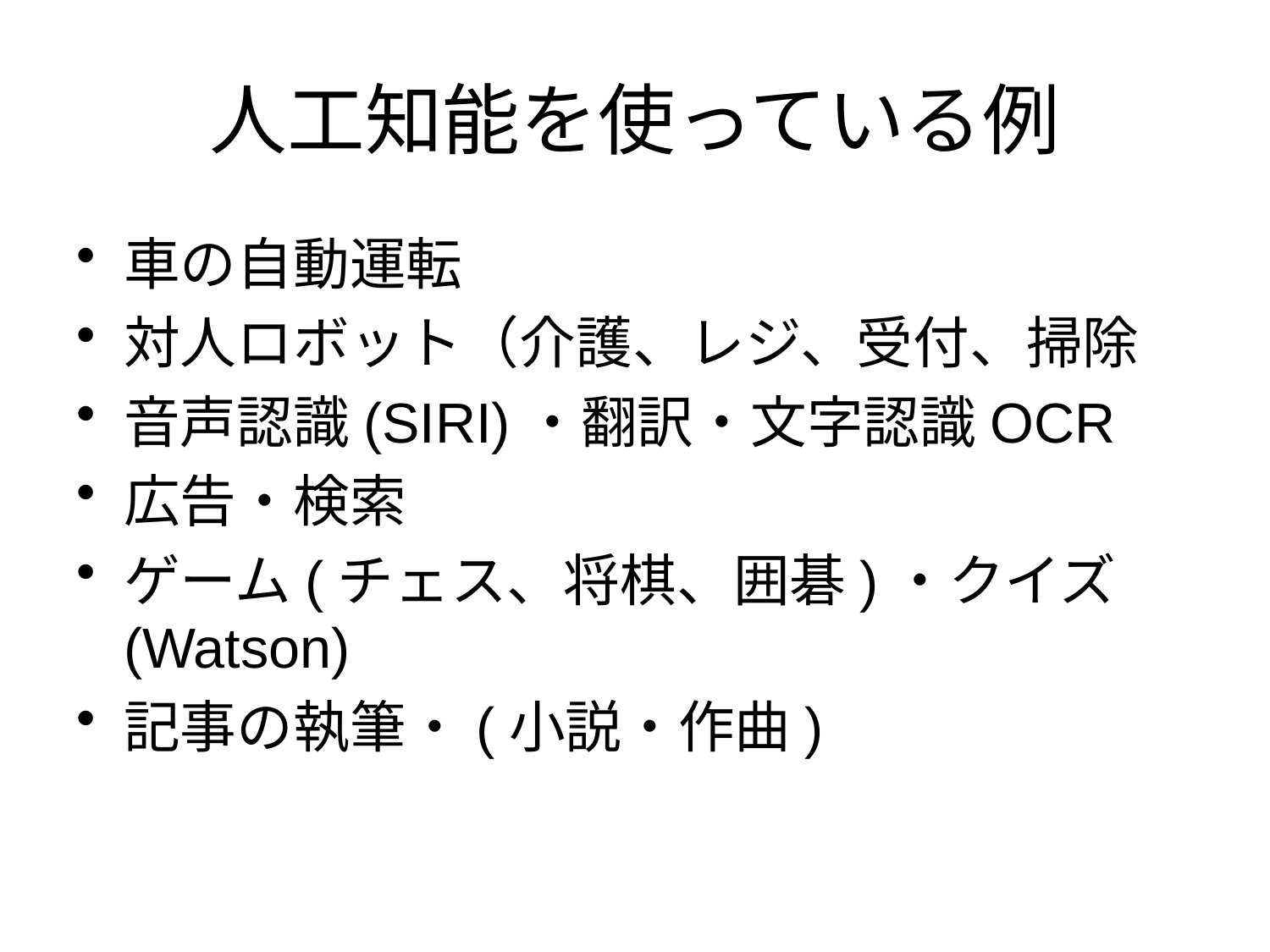

# 人工知能を使っている例
車の自動運転
対人ロボット（介護、レジ、受付、掃除
音声認識(SIRI)・翻訳・文字認識OCR
広告・検索
ゲーム(チェス、将棋、囲碁)・クイズ(Watson)
記事の執筆・(小説・作曲)